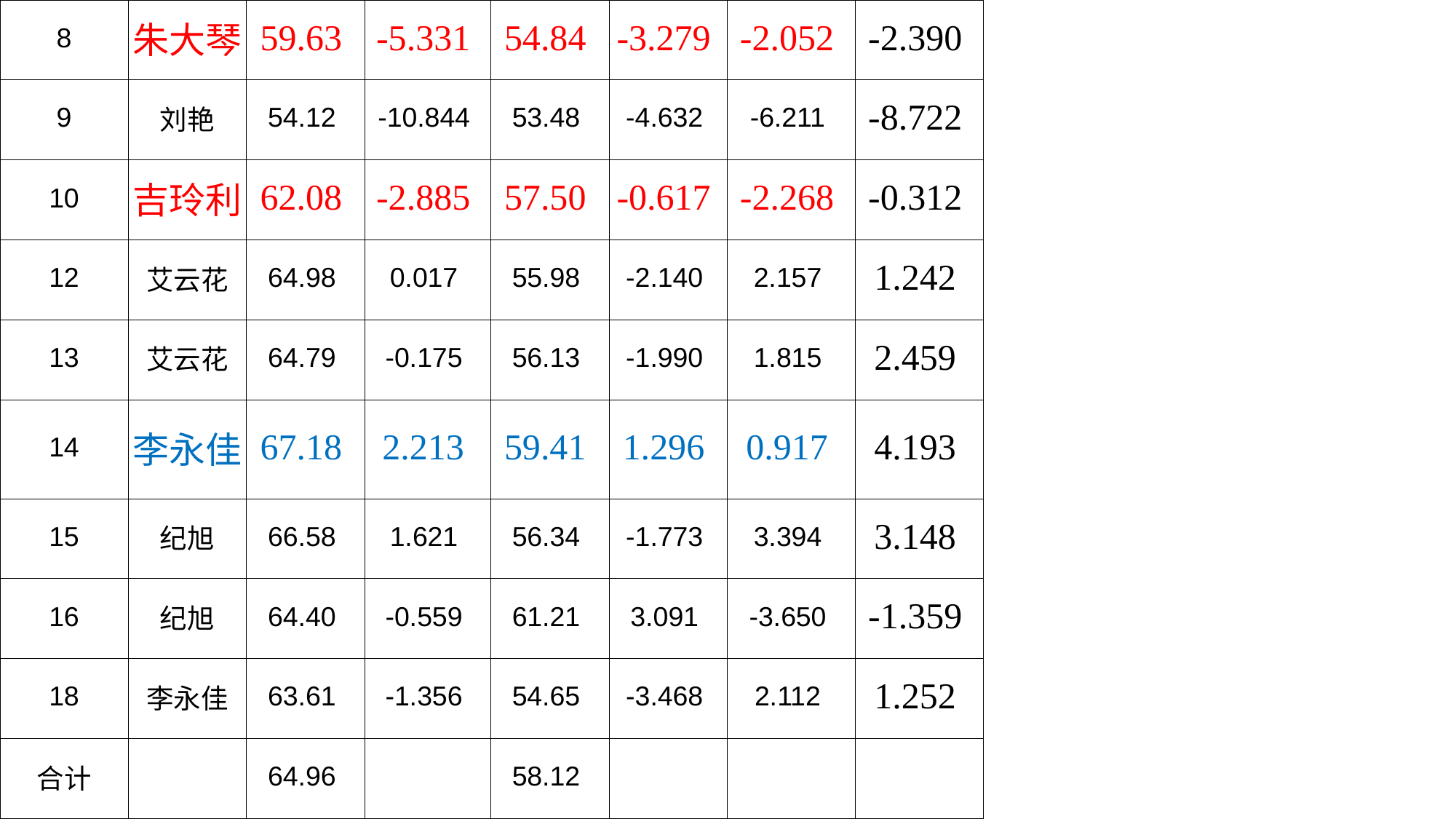

| 8 | 朱大琴 | 59.63 | -5.331 | 54.84 | -3.279 | -2.052 | -2.390 |
| --- | --- | --- | --- | --- | --- | --- | --- |
| 9 | 刘艳 | 54.12 | -10.844 | 53.48 | -4.632 | -6.211 | -8.722 |
| 10 | 吉玲利 | 62.08 | -2.885 | 57.50 | -0.617 | -2.268 | -0.312 |
| 12 | 艾云花 | 64.98 | 0.017 | 55.98 | -2.140 | 2.157 | 1.242 |
| 13 | 艾云花 | 64.79 | -0.175 | 56.13 | -1.990 | 1.815 | 2.459 |
| 14 | 李永佳 | 67.18 | 2.213 | 59.41 | 1.296 | 0.917 | 4.193 |
| 15 | 纪旭 | 66.58 | 1.621 | 56.34 | -1.773 | 3.394 | 3.148 |
| 16 | 纪旭 | 64.40 | -0.559 | 61.21 | 3.091 | -3.650 | -1.359 |
| 18 | 李永佳 | 63.61 | -1.356 | 54.65 | -3.468 | 2.112 | 1.252 |
| 合计 |  | 64.96 |  | 58.12 |  |  |  |